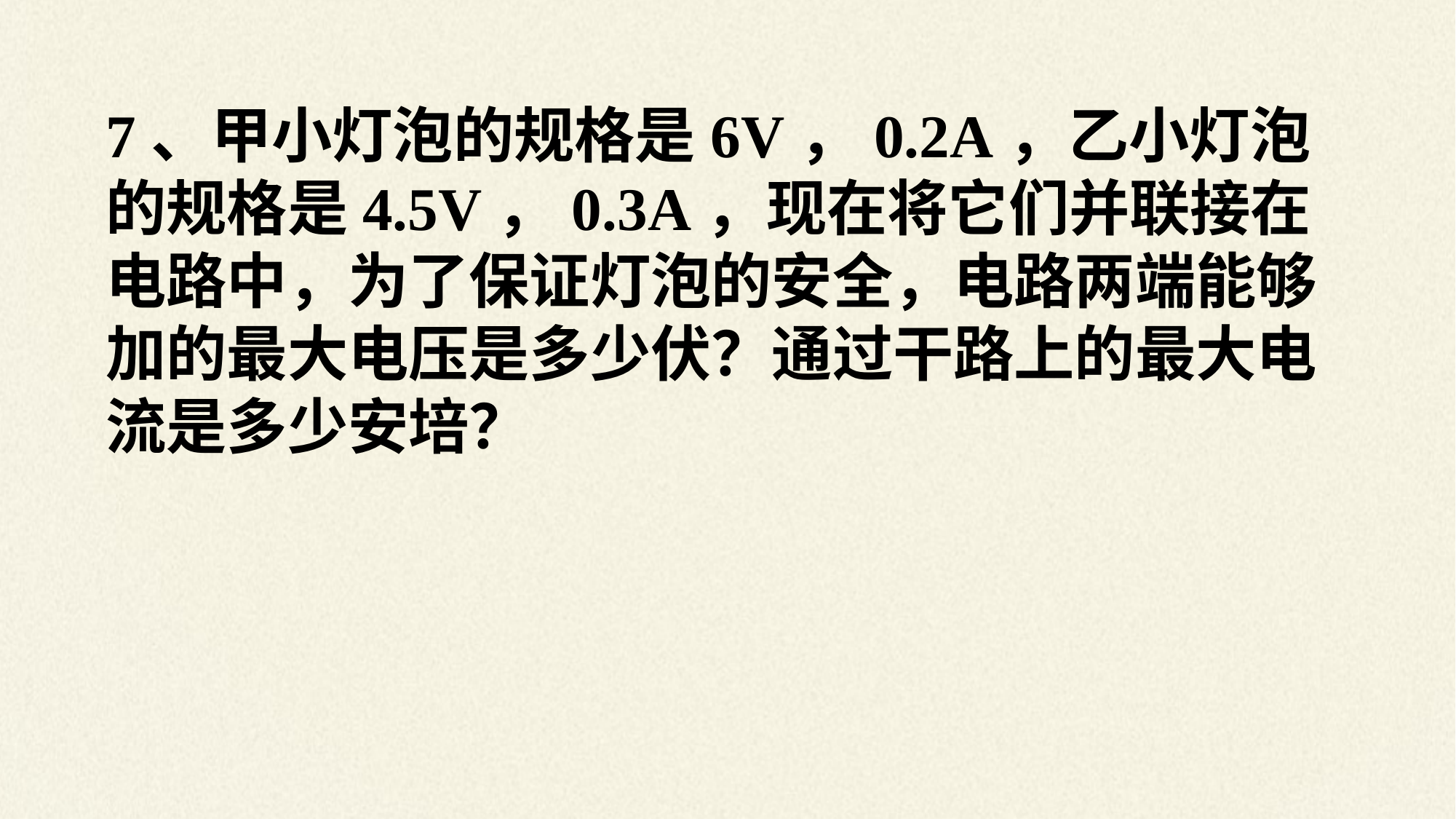

7、甲小灯泡的规格是6V，0.2A，乙小灯泡的规格是4.5V，0.3A，现在将它们并联接在电路中，为了保证灯泡的安全，电路两端能够加的最大电压是多少伏？通过干路上的最大电流是多少安培？